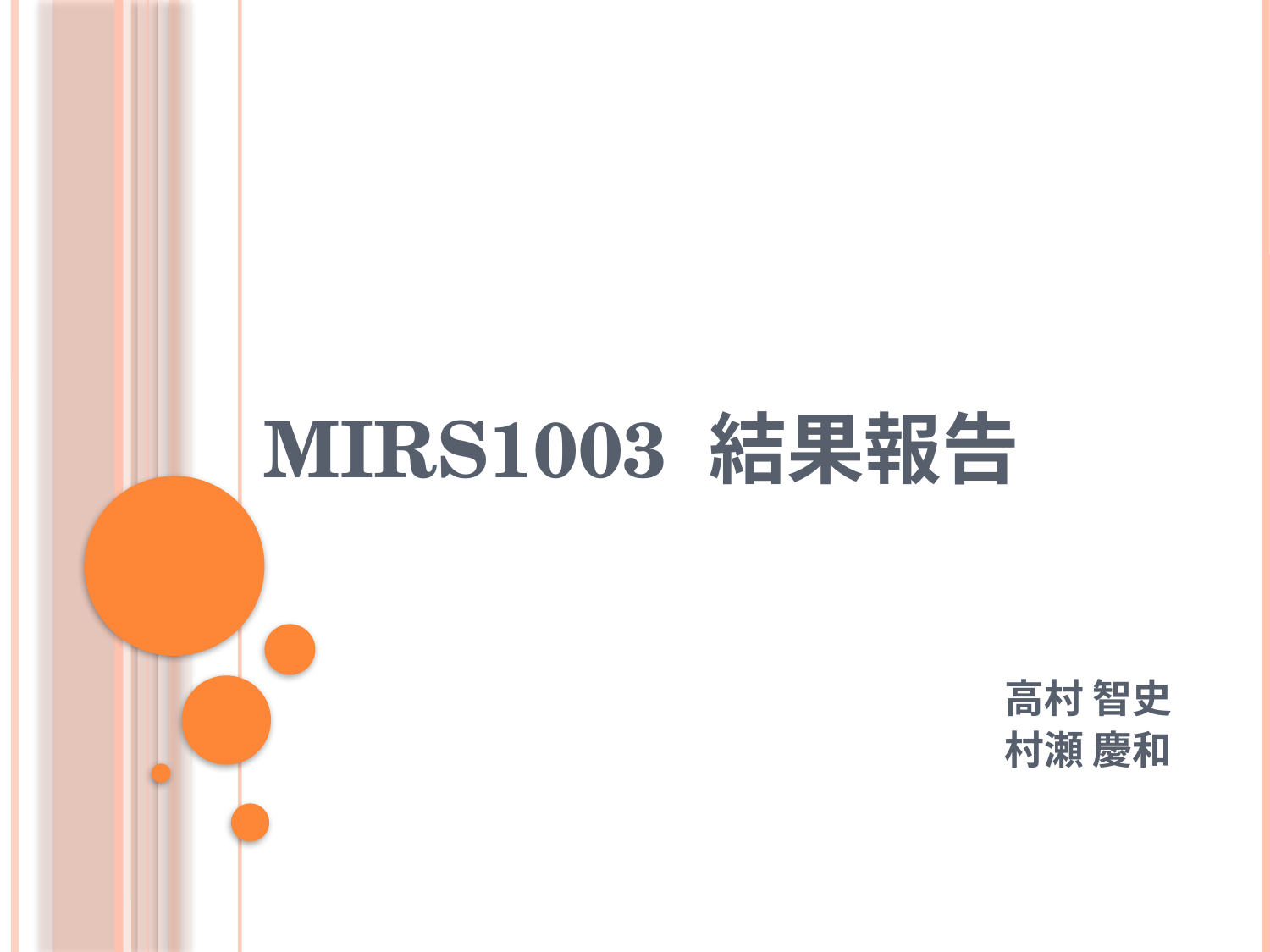

# MIRS1003 結果報告

高村 智史
村瀬 慶和